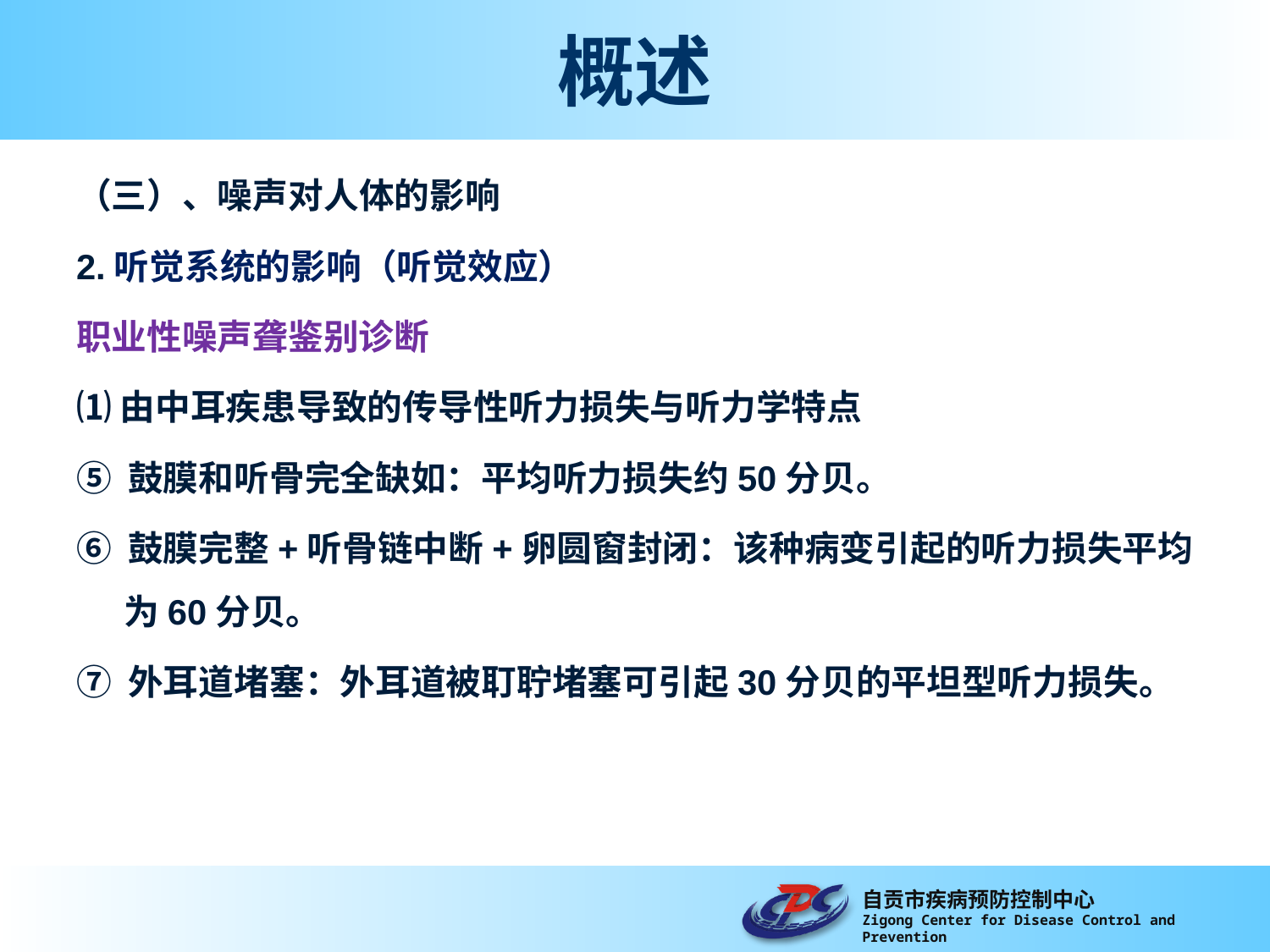

# 概述
（三）、噪声对人体的影响
2.听觉系统的影响（听觉效应）
职业性噪声聋鉴别诊断
⑴由中耳疾患导致的传导性听力损失与听力学特点
⑤ 鼓膜和听骨完全缺如：平均听力损失约50分贝。
⑥ 鼓膜完整+听骨链中断+卵圆窗封闭：该种病变引起的听力损失平均为60分贝。
⑦ 外耳道堵塞：外耳道被耵聍堵塞可引起30分贝的平坦型听力损失。

53